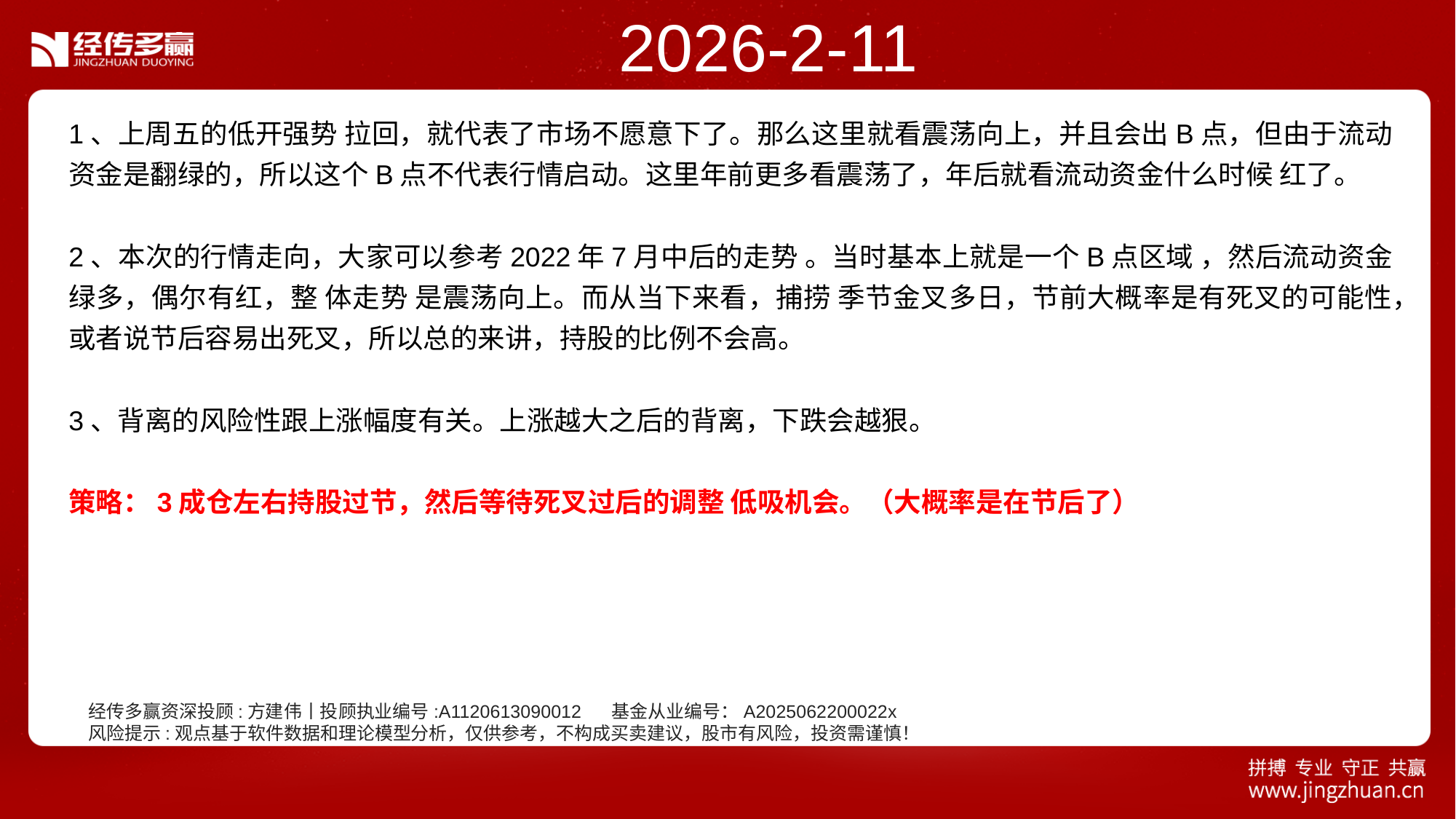

2026-2-11
1、上周五的低开强势 拉回，就代表了市场不愿意下了。那么这里就看震荡向上，并且会出B点，但由于流动资金是翻绿的，所以这个B点不代表行情启动。这里年前更多看震荡了，年后就看流动资金什么时候 红了。

2、本次的行情走向，大家可以参考2022年7月中后的走势 。当时基本上就是一个B点区域 ，然后流动资金绿多，偶尔有红，整 体走势 是震荡向上。而从当下来看，捕捞 季节金叉多日，节前大概率是有死叉的可能性，或者说节后容易出死叉，所以总的来讲，持股的比例不会高。

3、背离的风险性跟上涨幅度有关。上涨越大之后的背离，下跌会越狠。

策略：3成仓左右持股过节，然后等待死叉过后的调整 低吸机会。（大概率是在节后了）